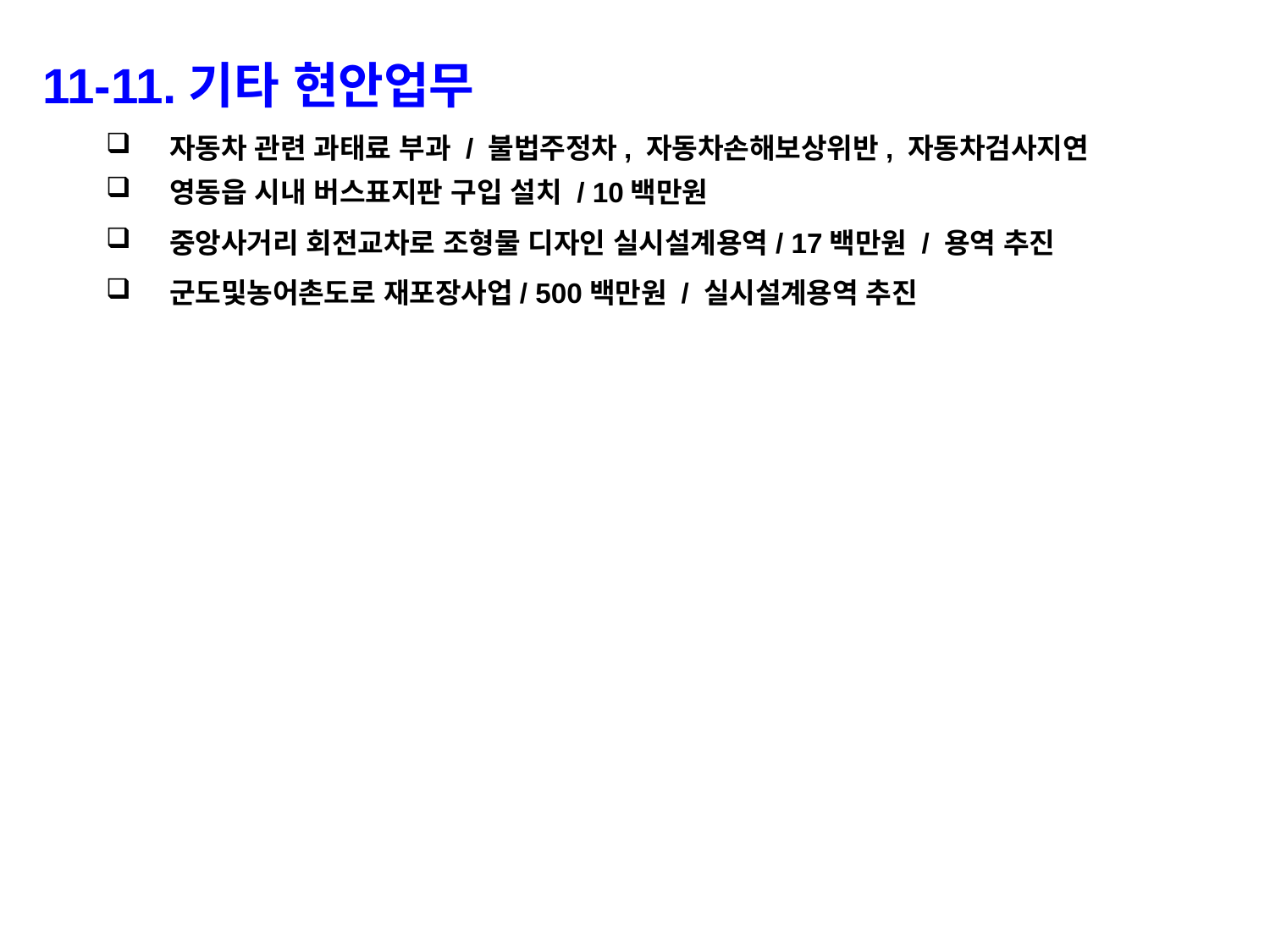

11-11.기타 현안업무
자동차 관련 과태료 부과 / 불법주정차, 자동차손해보상위반, 자동차검사지연
영동읍 시내 버스표지판 구입 설치 / 10백만원
중앙사거리 회전교차로 조형물 디자인 실시설계용역/ 17백만원 / 용역 추진
군도및농어촌도로 재포장사업/ 500백만원 / 실시설계용역 추진